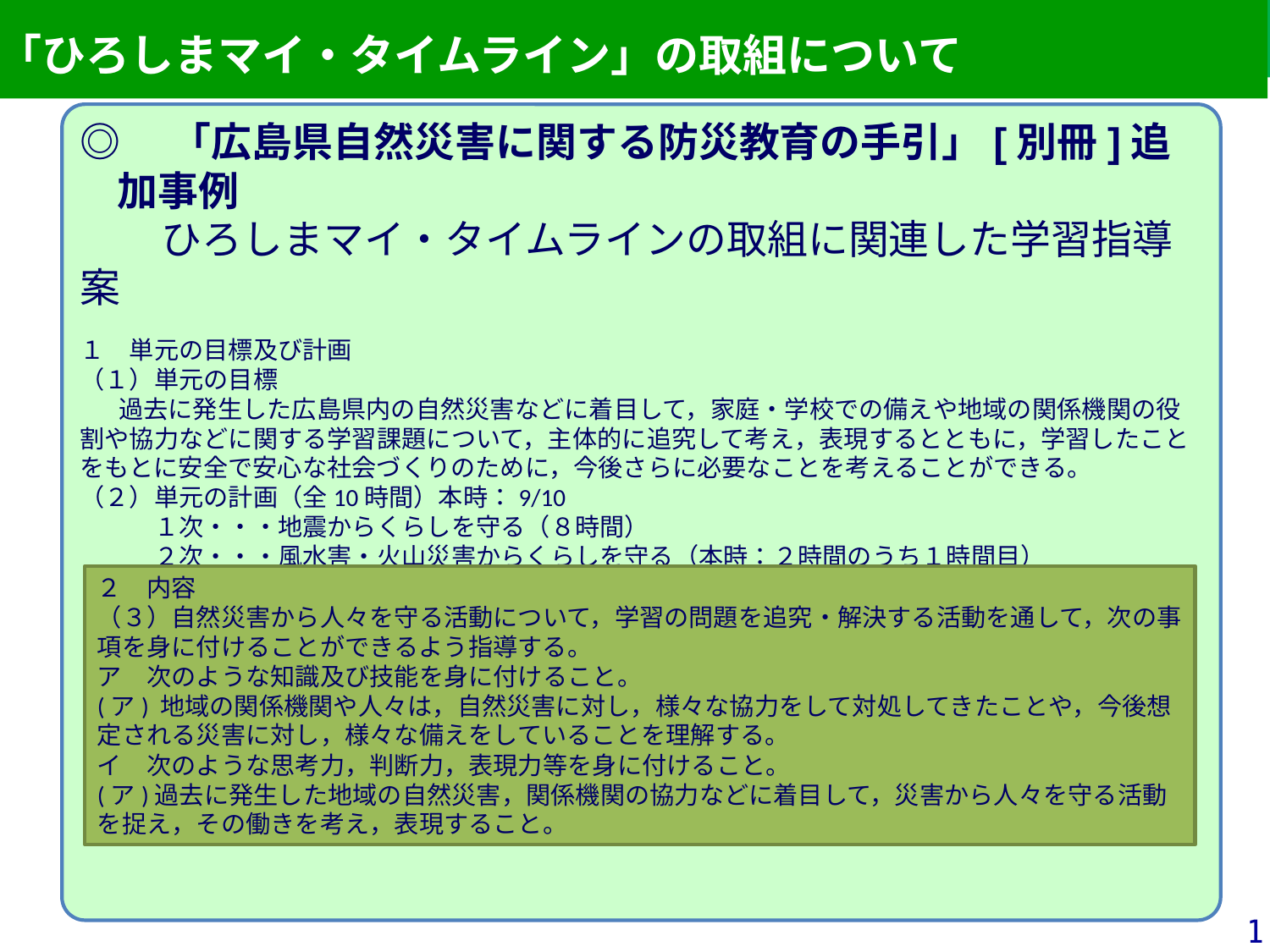

「ひろしまマイ・タイムライン」の取組について
# 2　県内の防災教育の状況
◎　「広島県自然災害に関する防災教育の手引」[別冊]追加事例
　　ひろしまマイ・タイムラインの取組に関連した学習指導案

１　単元の目標及び計画
（１）単元の目標
      過去に発生した広島県内の自然災害などに着目して，家庭・学校での備えや地域の関係機関の役割や協力などに関する学習課題について，主体的に追究して考え，表現するとともに，学習したことをもとに安全で安心な社会づくりのために，今後さらに必要なことを考えることができる。
（２）単元の計画（全10時間）本時：9/10
　　　１次・・・地震からくらしを守る（８時間）
　　　２次・・・風水害・火山災害からくらしを守る（本時：２時間のうち１時間目）

２　学習指導要領等の該当箇所
　　小学校学習指導要領・第２章・第２節社会・第２各学年の目標及び内容・〔第４学年〕

https://www.pref.hiroshima.lg.jp/site/kyouiku/bessatsu-bousai-tebiki-tuika.html

２　内容
（３）自然災害から人々を守る活動について，学習の問題を追究・解決する活動を通して，次の事項を身に付けることができるよう指導する。
ア　次のような知識及び技能を身に付けること。
(ア) 地域の関係機関や人々は，自然災害に対し，様々な協力をして対処してきたことや，今後想定される災害に対し，様々な備えをしていることを理解する。
イ　次のような思考力，判断力，表現力等を身に付けること。
(ア)過去に発生した地域の自然災害，関係機関の協力などに着目して，災害から人々を守る活動を捉え，その働きを考え，表現すること。
1